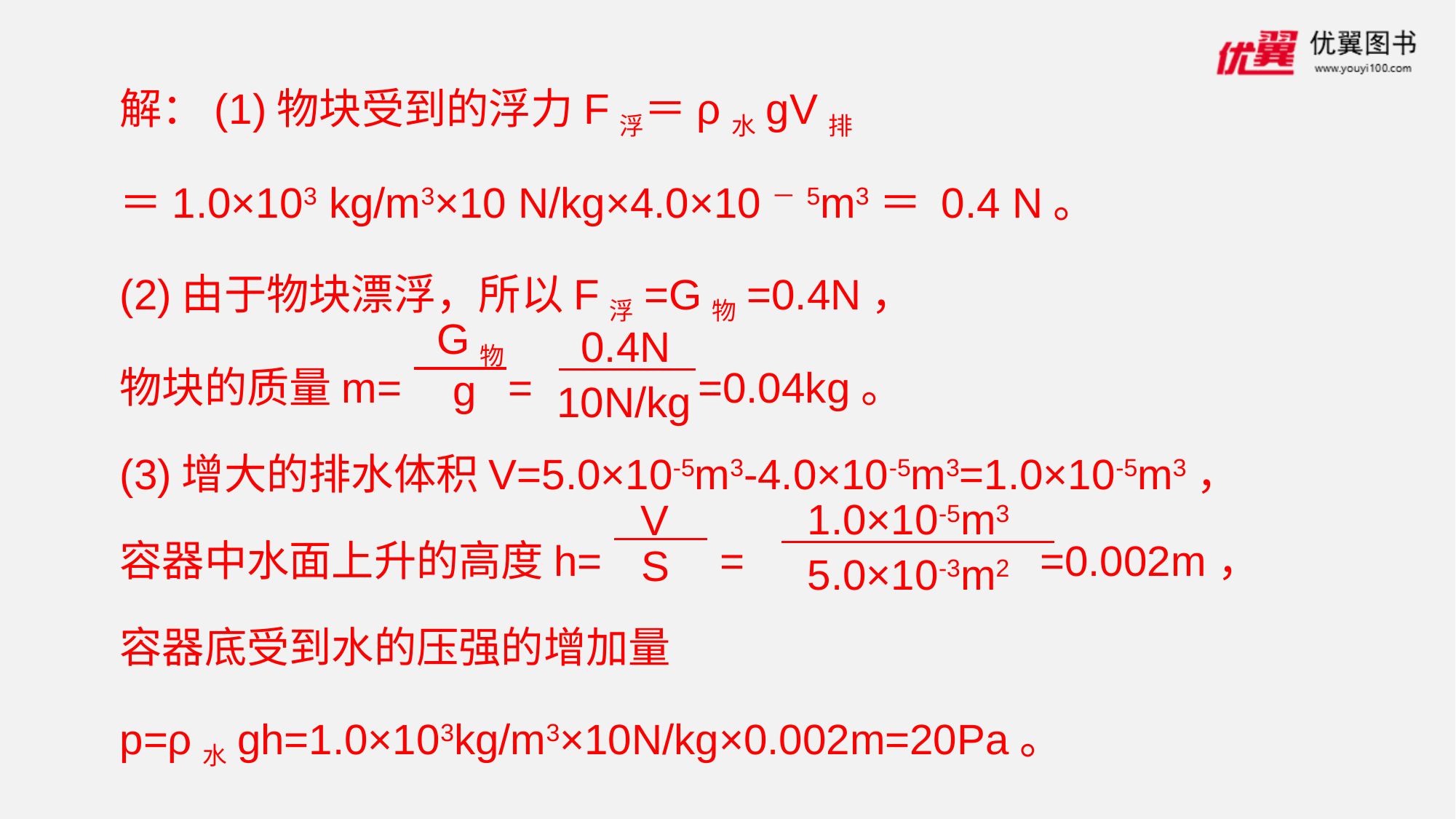

解：(1)物块受到的浮力F浮＝ρ水gV排
＝1.0×103 kg/m3×10 N/kg×4.0×10－5m3＝ 0.4 N。
(2)由于物块漂浮，所以F浮=G物=0.4N，
物块的质量m=         =              =0.04kg。
(3)增大的排水体积V=5.0×10-5m3-4.0×10-5m3=1.0×10-5m3，
容器中水面上升的高度h=          =                         =0.002m，
容器底受到水的压强的增加量
p=ρ水gh=1.0×103kg/m3×10N/kg×0.002m=20Pa。

G物
g
0.4N
10N/kg
1.0×10-5m3
5.0×10-3m2
V
S